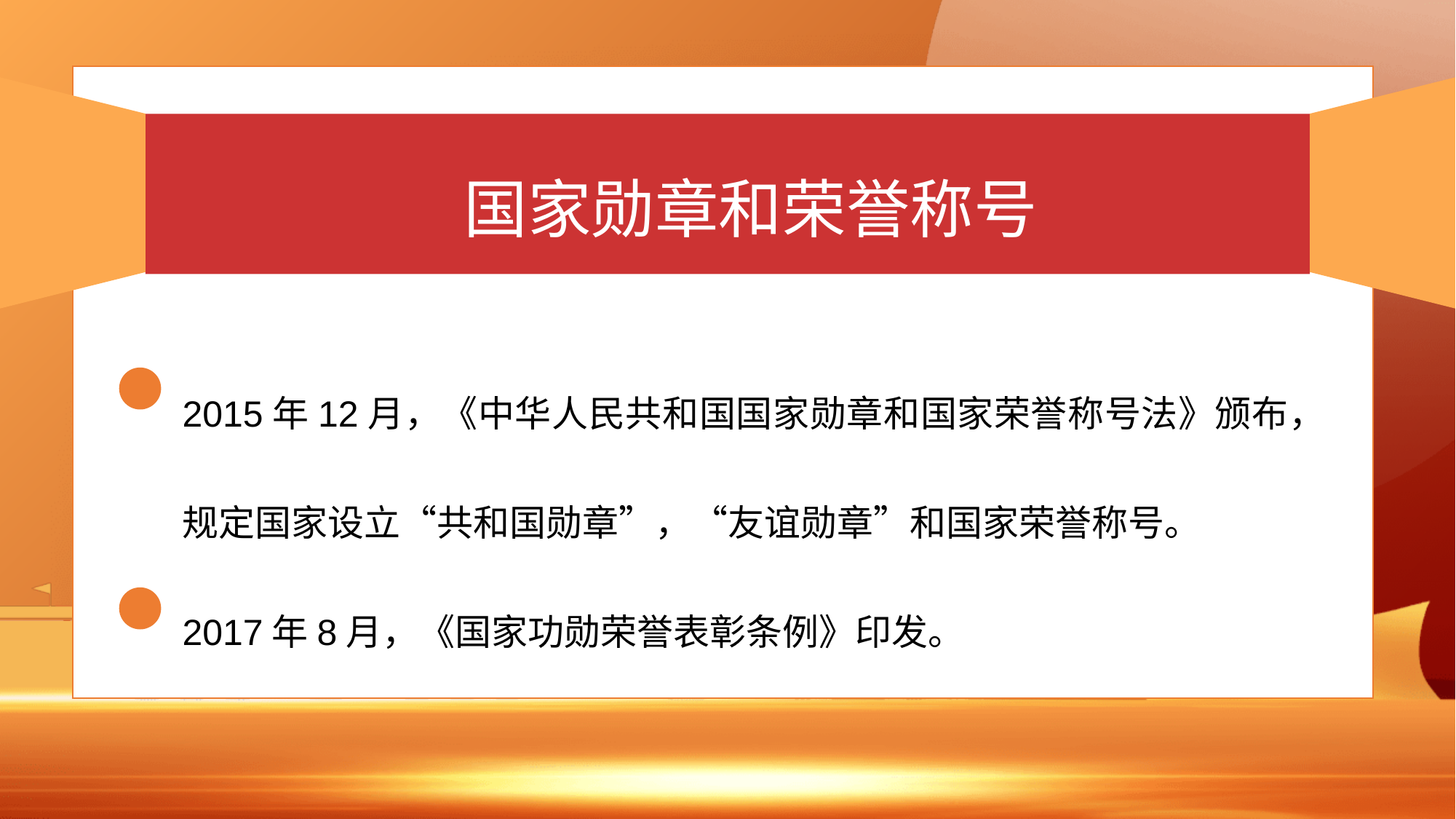

国家勋章和荣誉称号

2015年12月，《中华人民共和国国家勋章和国家荣誉称号法》颁布，规定国家设立“共和国勋章”，“友谊勋章”和国家荣誉称号。
2017年8月，《国家功勋荣誉表彰条例》印发。